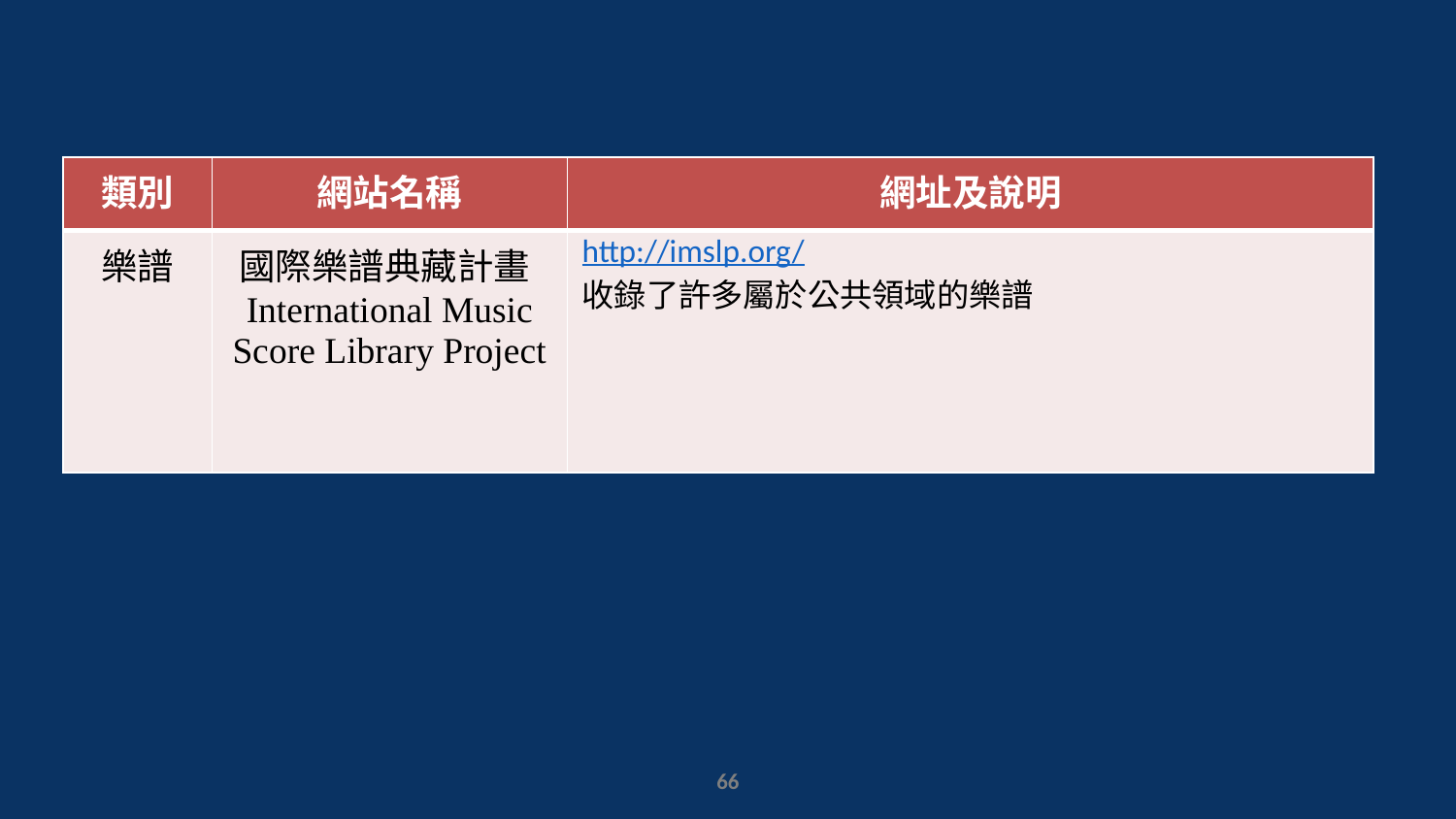

| 類別 | 網站名稱 | 網址及說明 |
| --- | --- | --- |
| 樂譜 | 國際樂譜典藏計畫International Music Score Library Project | http://imslp.org/ 收錄了許多屬於公共領域的樂譜 |
66